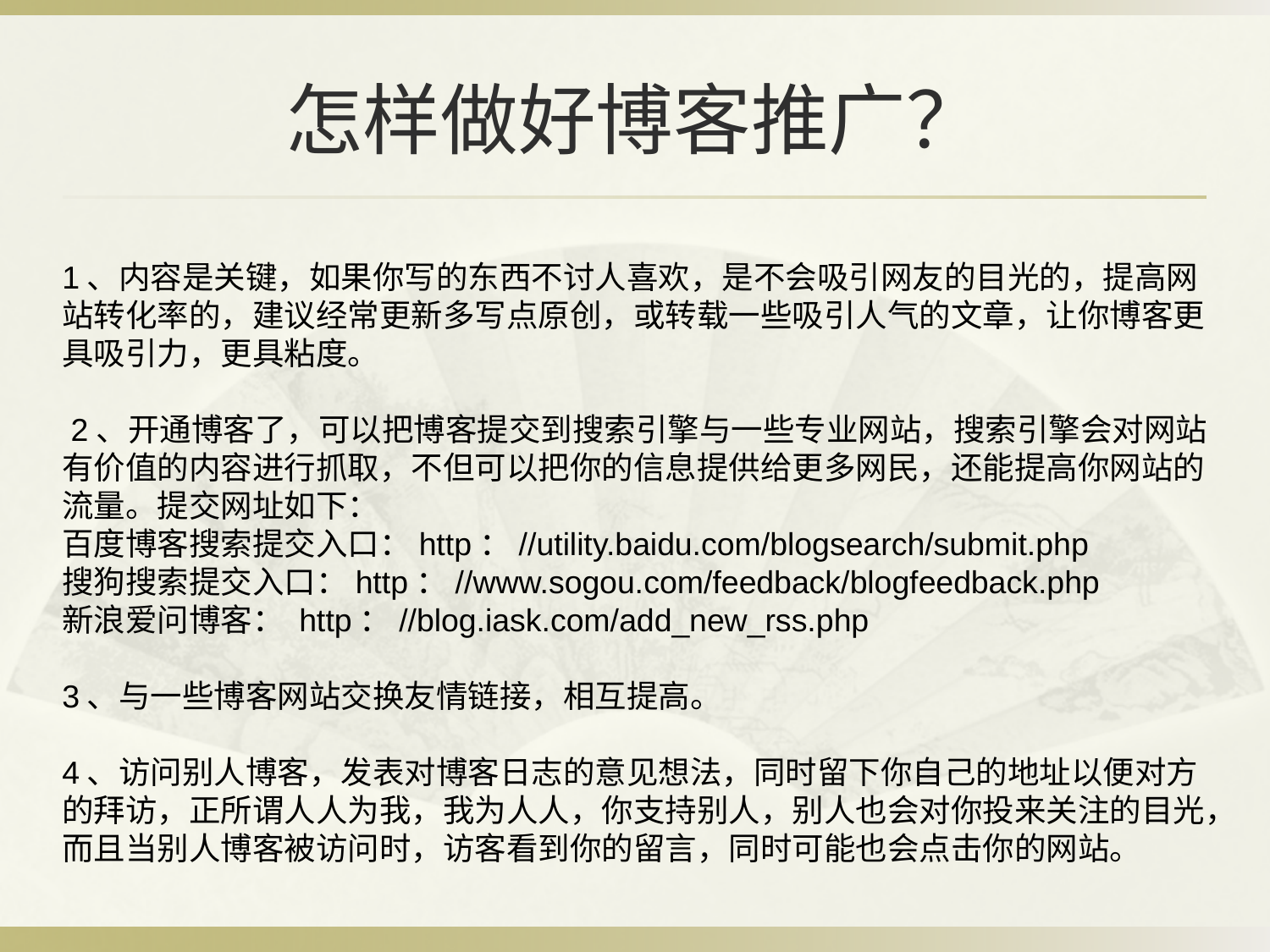

# 怎样做好博客推广？
1、内容是关键，如果你写的东西不讨人喜欢，是不会吸引网友的目光的，提高网站转化率的，建议经常更新多写点原创，或转载一些吸引人气的文章，让你博客更具吸引力，更具粘度。

 2、开通博客了，可以把博客提交到搜索引擎与一些专业网站，搜索引擎会对网站有价值的内容进行抓取，不但可以把你的信息提供给更多网民，还能提高你网站的流量。提交网址如下：
百度博客搜索提交入口：http：//utility.baidu.com/blogsearch/submit.php
搜狗搜索提交入口：http：//www.sogou.com/feedback/blogfeedback.php
新浪爱问博客： http：//blog.iask.com/add_new_rss.php

3、与一些博客网站交换友情链接，相互提高。

4、访问别人博客，发表对博客日志的意见想法，同时留下你自己的地址以便对方的拜访，正所谓人人为我，我为人人，你支持别人，别人也会对你投来关注的目光，而且当别人博客被访问时，访客看到你的留言，同时可能也会点击你的网站。